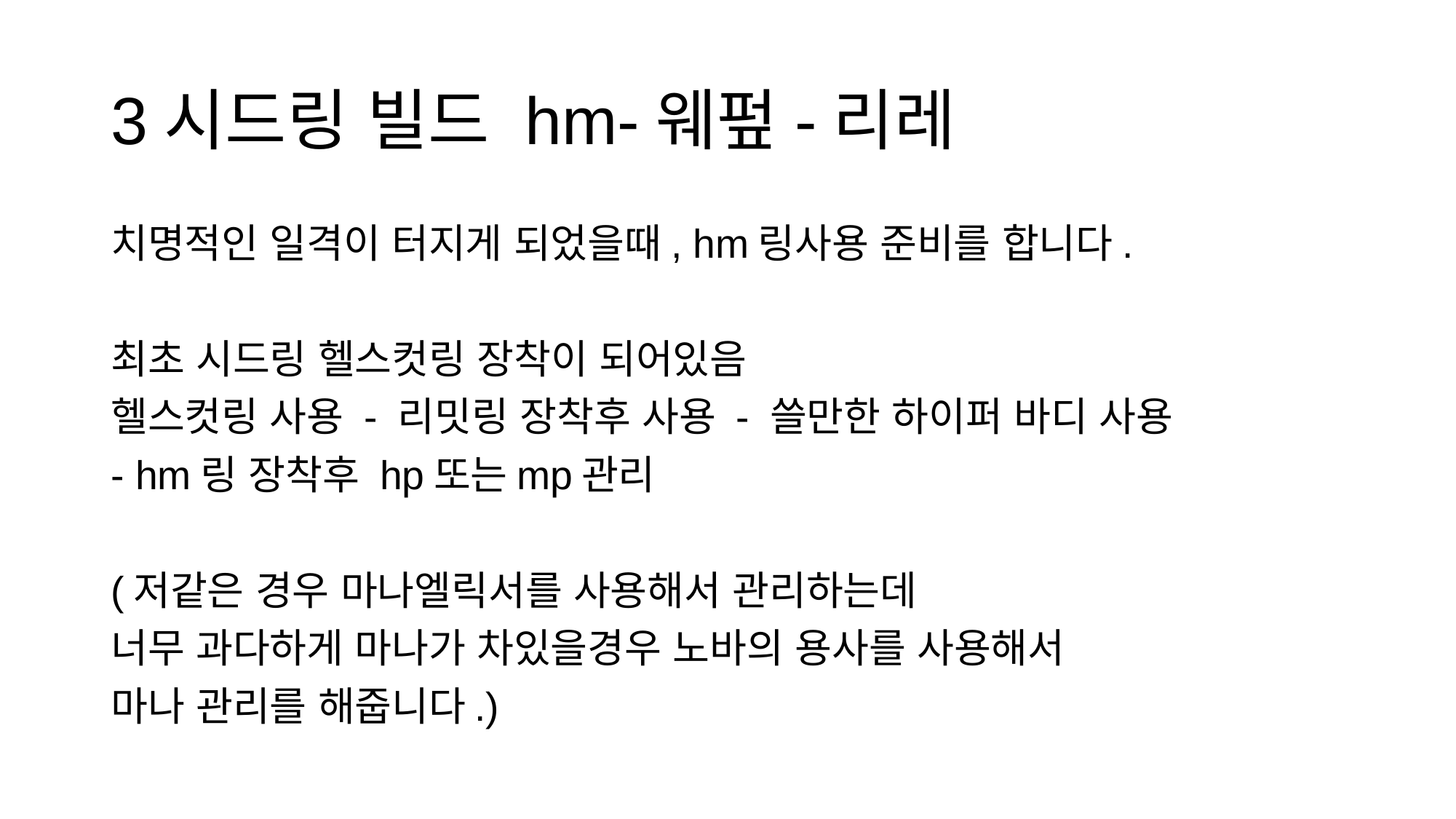

# 3시드링 빌드 hm-웨펖-리레
치명적인 일격이 터지게 되었을때, hm링사용 준비를 합니다.

최초 시드링 헬스컷링 장착이 되어있음
헬스컷링 사용 - 리밋링 장착후 사용 - 쓸만한 하이퍼 바디 사용
- hm링 장착후 hp또는mp관리

(저같은 경우 마나엘릭서를 사용해서 관리하는데
너무 과다하게 마나가 차있을경우 노바의 용사를 사용해서
마나 관리를 해줍니다.)